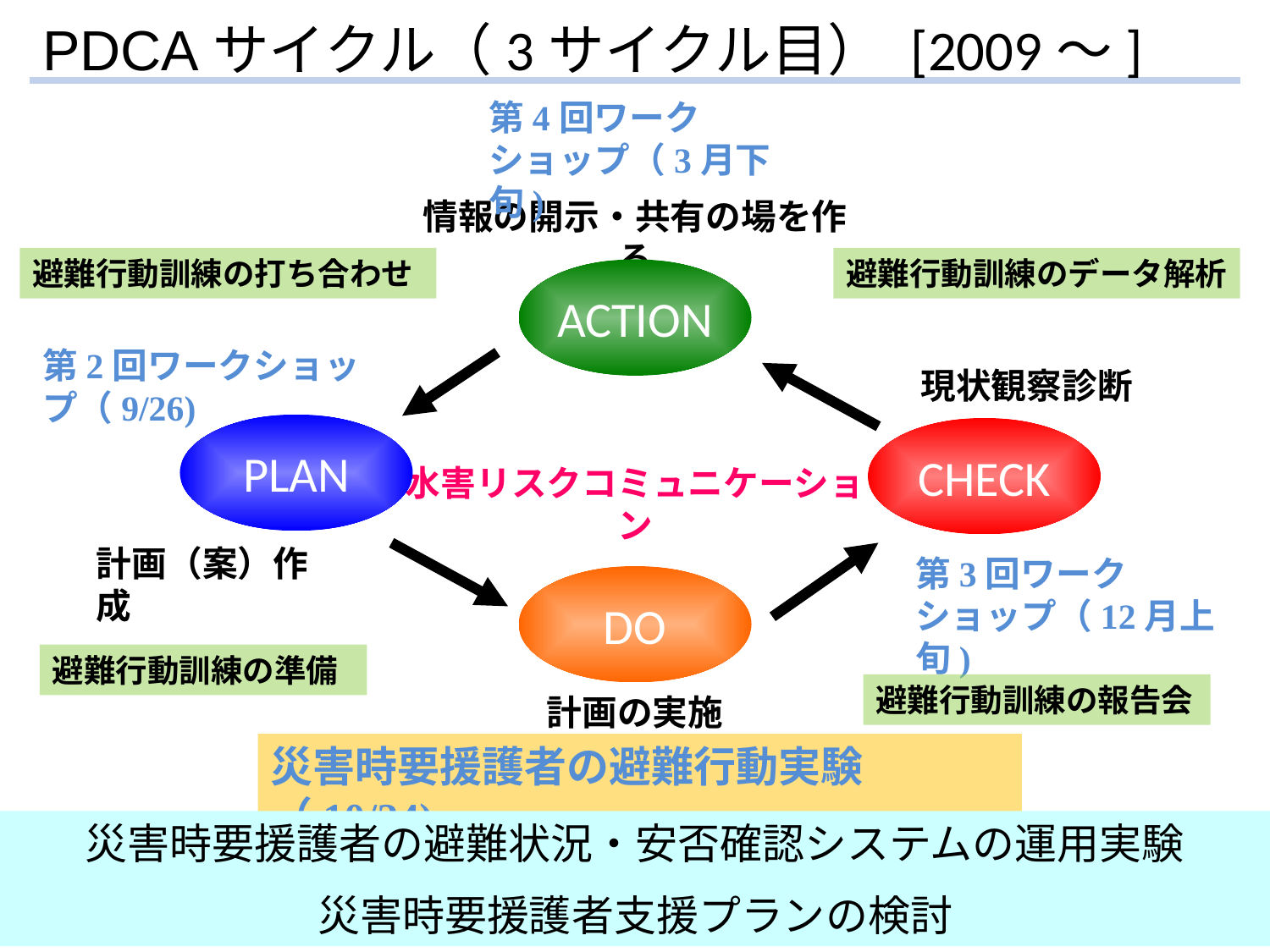

PDCAサイクル（3サイクル目） [2009～]
第4回ワークショップ（3月下旬)
情報の開示・共有の場を作る
避難行動訓練の打ち合わせ
避難行動訓練のデータ解析
ACTION
第2回ワークショップ（9/26)

現状観察診断

PLAN
CHECK
水害リスクコミュニケーション
計画（案）作成

第3回ワークショップ（12月上旬)
DO
避難行動訓練の準備
避難行動訓練の報告会
計画の実施
災害時要援護者の避難行動実験（10/24)
災害時要援護者の避難状況・安否確認システムの運用実験
災害時要援護者支援プランの検討